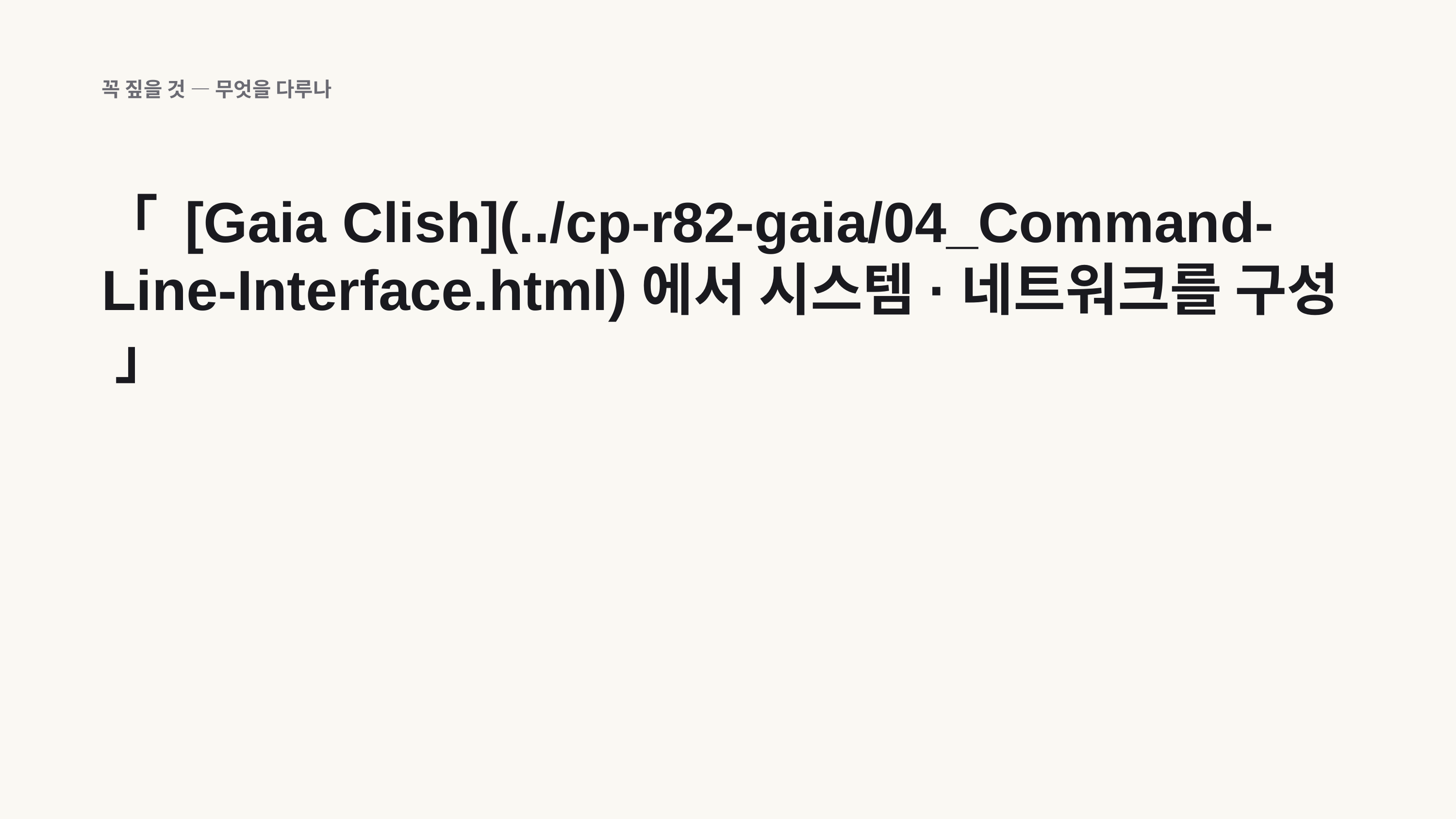

꼭 짚을 것 — 무엇을 다루나
「 [Gaia Clish](../cp-r82-gaia/04_Command-Line-Interface.html)에서 시스템·네트워크를 구성 」